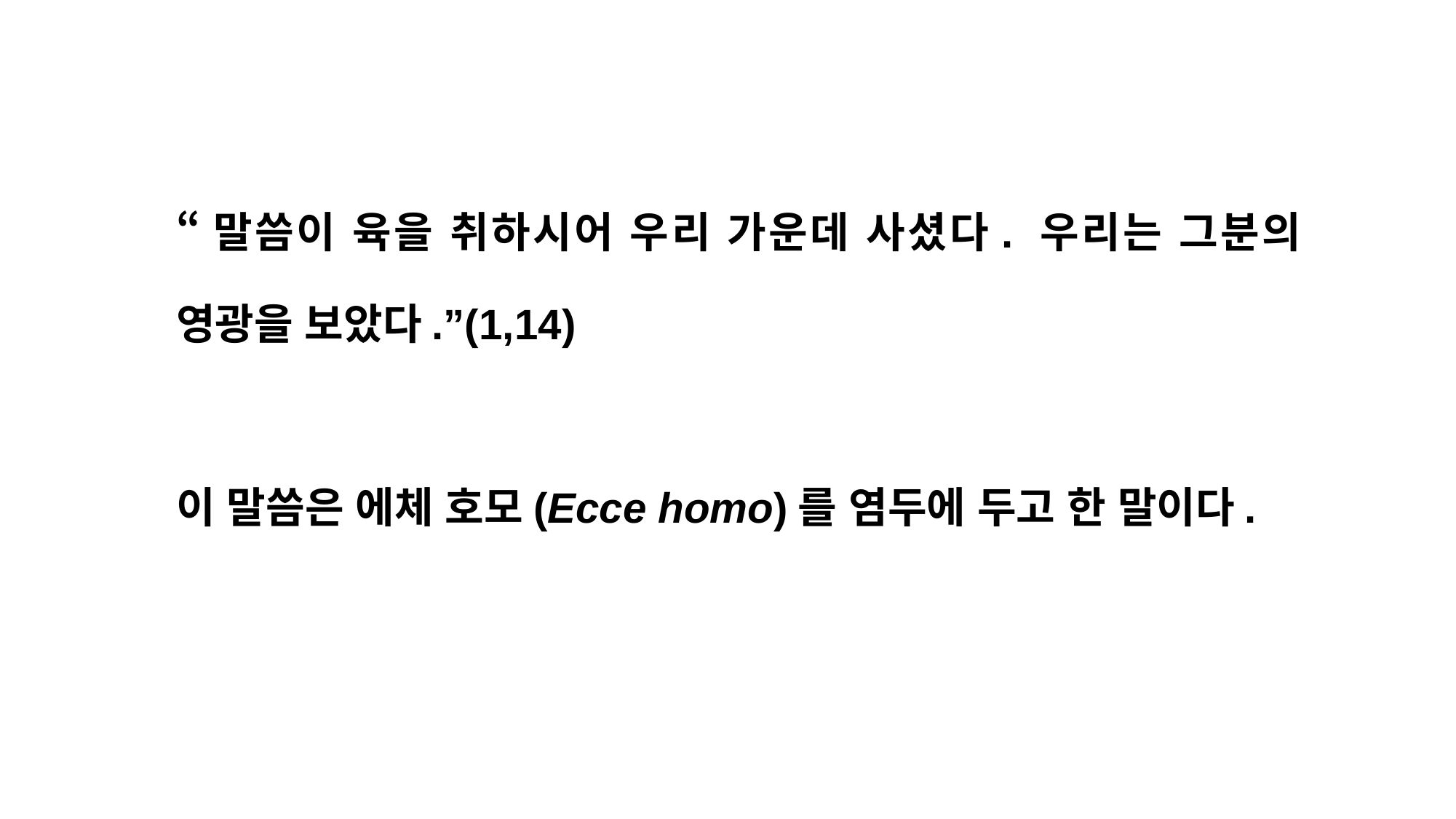

“말씀이 육을 취하시어 우리 가운데 사셨다. 우리는 그분의 영광을 보았다.”(1,14)

이 말씀은 에체 호모(Ecce homo)를 염두에 두고 한 말이다.